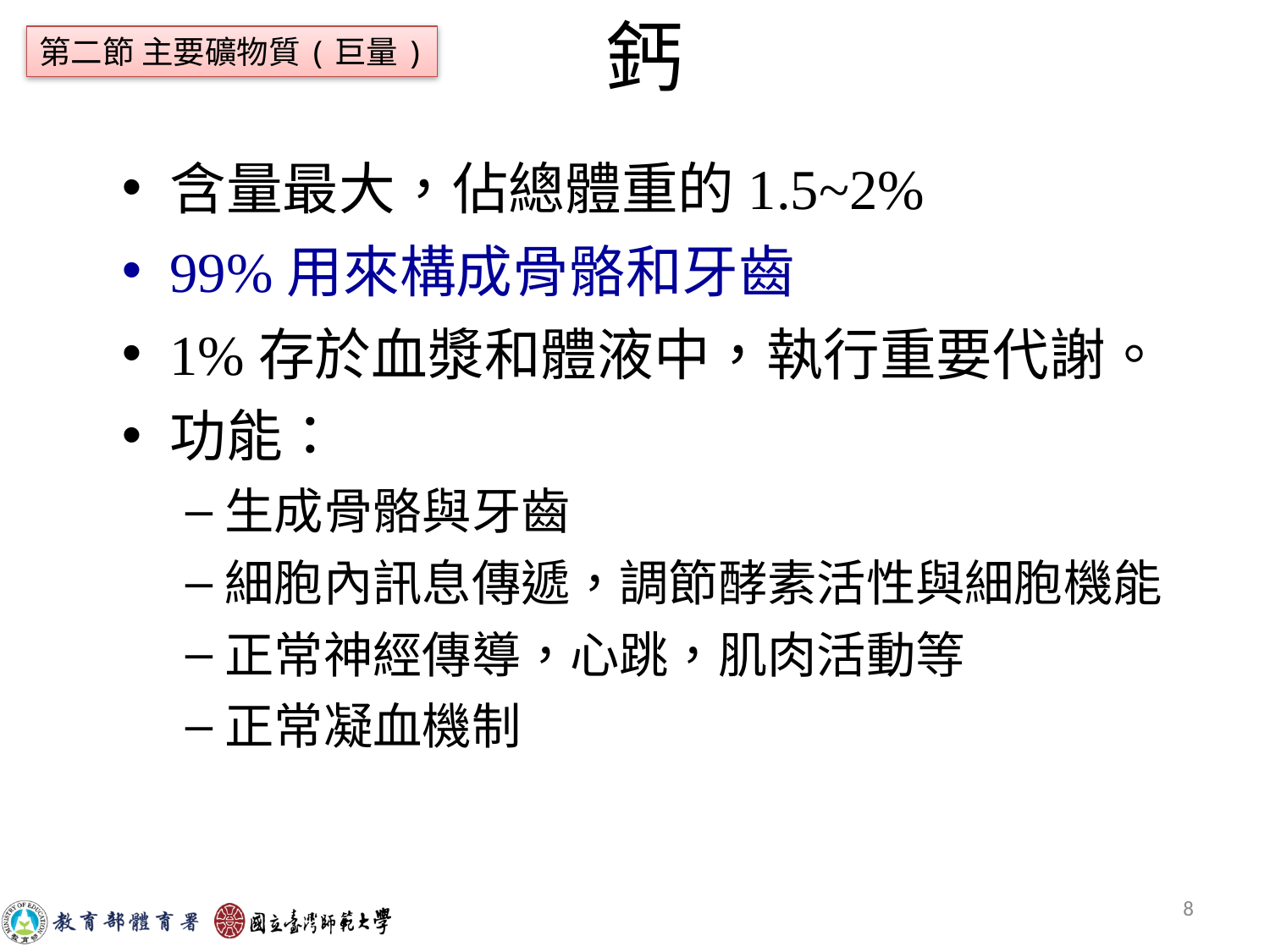

# 鈣
第二節 主要礦物質(巨量)
含量最大，佔總體重的1.5~2%
99%用來構成骨骼和牙齒
1%存於血漿和體液中，執行重要代謝。
功能：
生成骨骼與牙齒
細胞內訊息傳遞，調節酵素活性與細胞機能
正常神經傳導，心跳，肌肉活動等
正常凝血機制

8